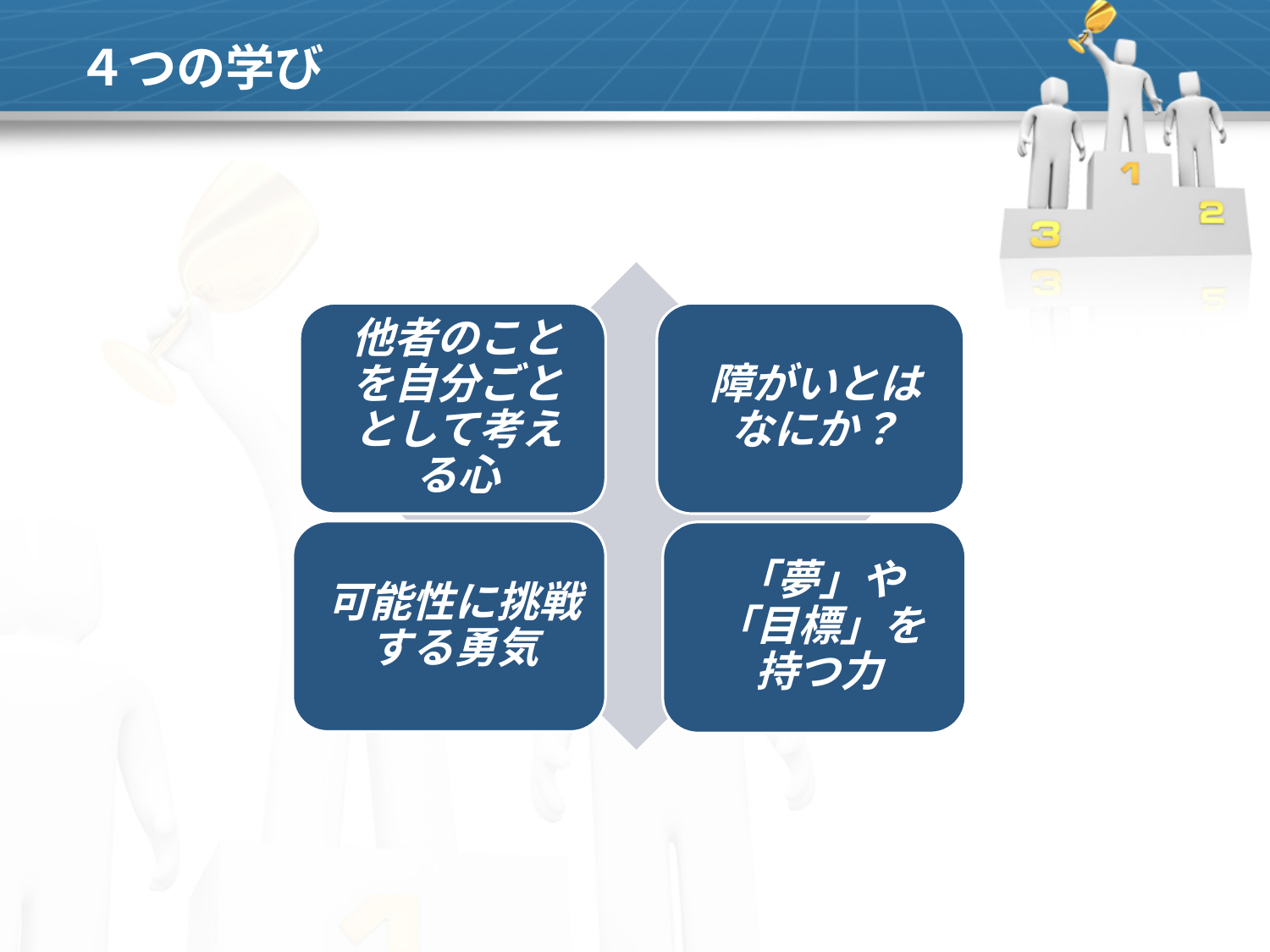

# ４つの学び
他者のことを自分ごととして考える心
障がいとはなにか？
可能性に挑戦する勇気
「夢」や「目標」を持つ力